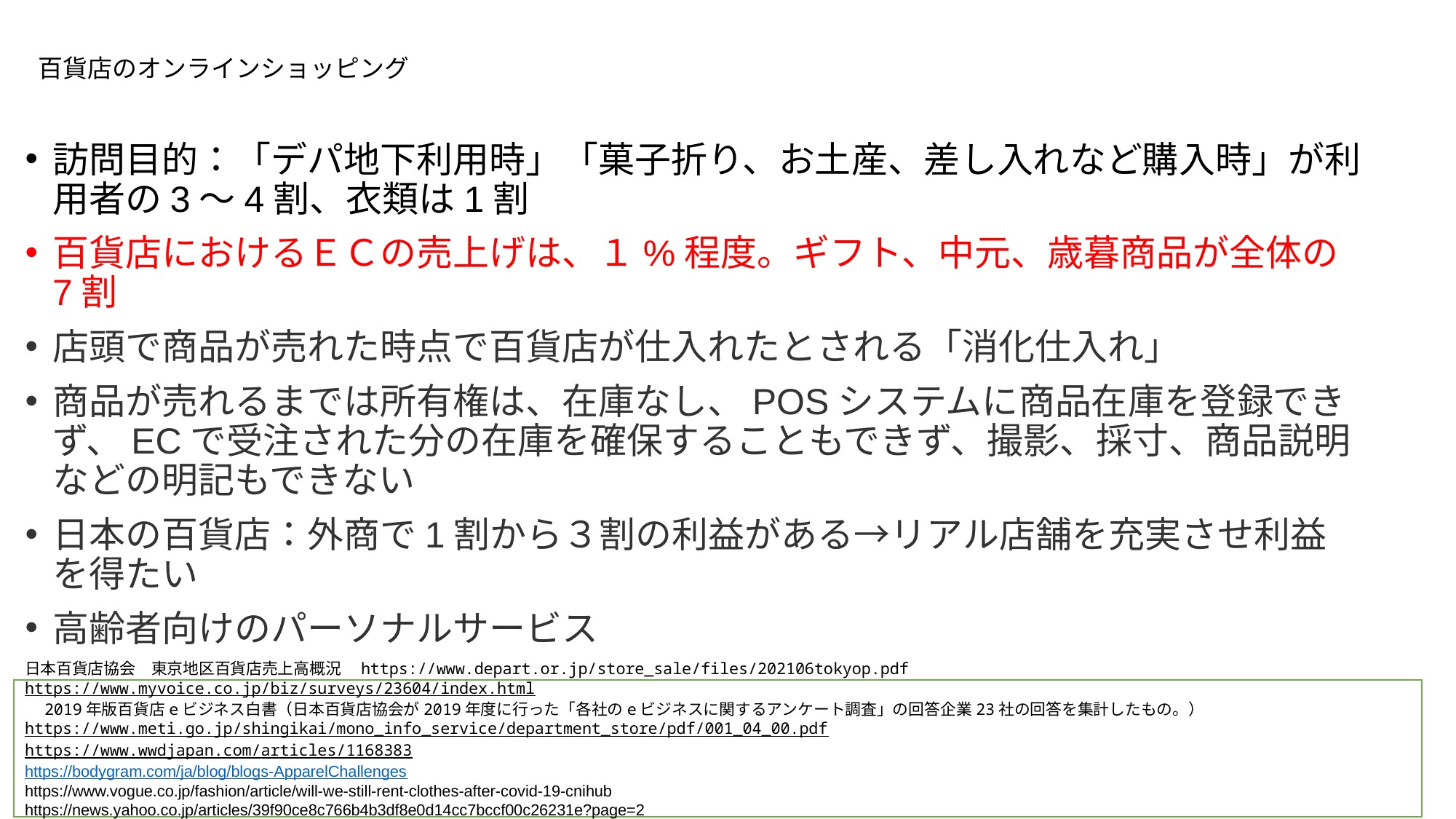

# 百貨店のオンラインショッピング

訪問目的：「デパ地下利用時」「菓子折り、お土産、差し入れなど購入時」が利用者の3～4割、衣類は1割
百貨店におけるＥＣの売上げは、１%程度。ギフト、中元、歳暮商品が全体の7割
店頭で商品が売れた時点で百貨店が仕入れたとされる「消化仕入れ」
商品が売れるまでは所有権は、在庫なし、POSシステムに商品在庫を登録できず、ECで受注された分の在庫を確保することもできず、撮影、採寸、商品説明などの明記もできない
日本の百貨店：外商で1割から３割の利益がある→リアル店舗を充実させ利益を得たい
高齢者向けのパーソナルサービス

日本百貨店協会　東京地区百貨店売上高概況　https://www.depart.or.jp/store_sale/files/202106tokyop.pdf
https://www.myvoice.co.jp/biz/surveys/23604/index.html
　2019年版百貨店eビジネス白書（日本百貨店協会が2019年度に行った「各社のeビジネスに関するアンケート調査」の回答企業23社の回答を集計したもの。） https://www.meti.go.jp/shingikai/mono_info_service/department_store/pdf/001_04_00.pdf
https://www.wwdjapan.com/articles/1168383
https://bodygram.com/ja/blog/blogs-ApparelChallenges
https://www.vogue.co.jp/fashion/article/will-we-still-rent-clothes-after-covid-19-cnihub
https://news.yahoo.co.jp/articles/39f90ce8c766b4b3df8e0d14cc7bccf00c26231e?page=2